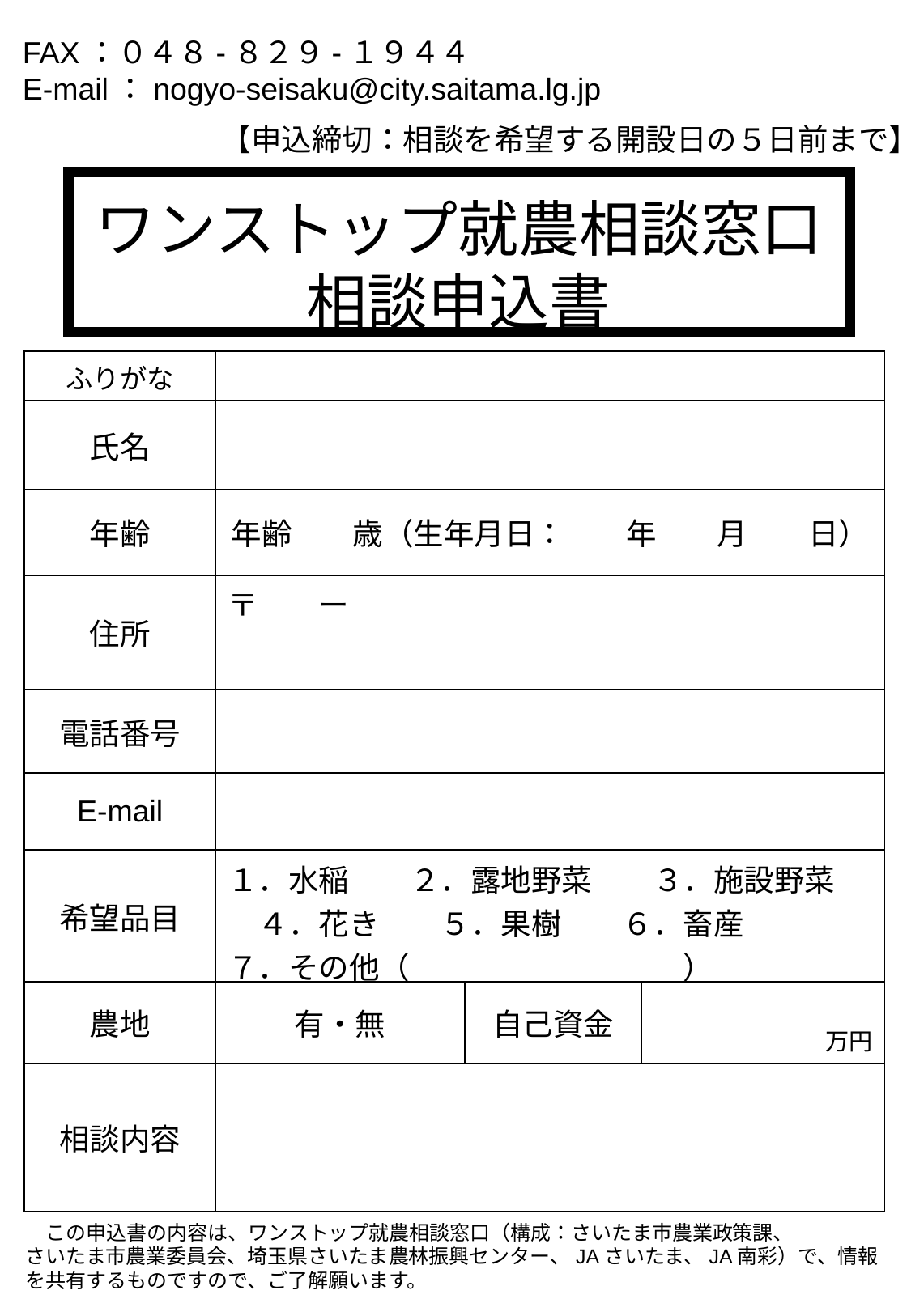

FAX：０４８-８２９-１９４４
E-mail：nogyo-seisaku@city.saitama.lg.jp
　【申込締切：相談を希望する開設日の５日前まで】

ワンストップ就農相談窓口
相談申込書
| ふりがな |  |  |  |
| --- | --- | --- | --- |
| 氏名 |  |  |  |
| 年齢 | 年齢　　歳（生年月日：　　年　　月　　日） |  |  |
| 住所 | 〒　　ー |  |  |
| 電話番号 |  |  |  |
| E-mail |  |  |  |
| 希望品目 | １．水稲　　２．露地野菜　　３．施設野菜　　４．花き　　５．果樹　　６．畜産　　 ７．その他（　　　　　　　　　） |  |  |
| 農地 | 有・無 | 自己資金 | 万円 |
| 相談内容 |  |  |  |
　この申込書の内容は、ワンストップ就農相談窓口（構成：さいたま市農業政策課、
さいたま市農業委員会、埼玉県さいたま農林振興センター、JAさいたま、JA南彩）で、情報を共有するものですので、ご了解願います。